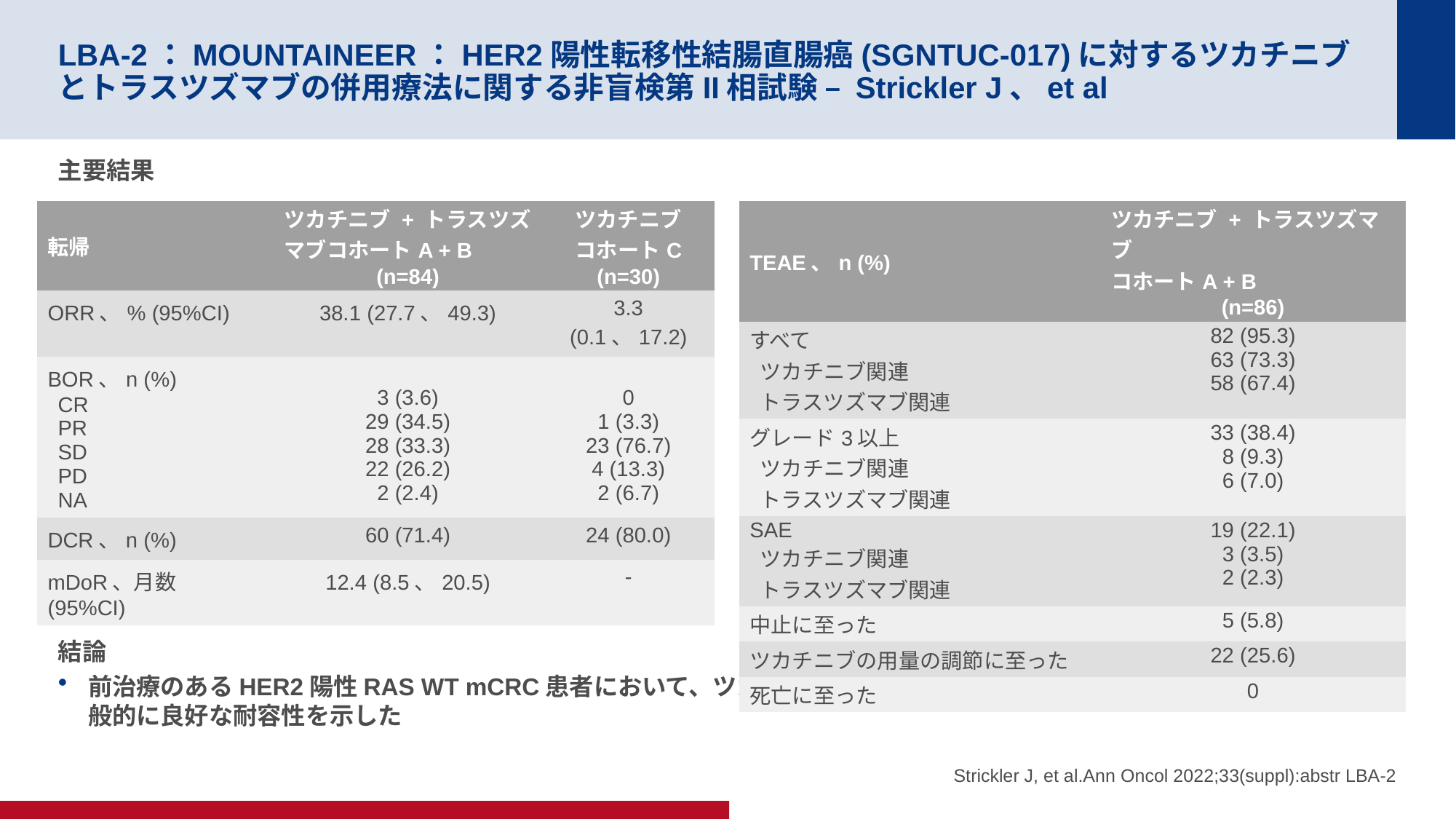

# LBA-2：MOUNTAINEER：HER2陽性転移性結腸直腸癌(SGNTUC-017)に対するツカチニブとトラスツズマブの併用療法に関する非盲検第II相試験 – Strickler J、et al
主要結果
結論
前治療のあるHER2陽性RAS WT mCRC患者において、ツカチニブ＋トラスツズマブは、有望な抗腫瘍活性を示し、全般的に良好な耐容性を示した
| 転帰 | ツカチニブ + トラスツズマブコホートA + B (n=84) | ツカチニブ コホートC (n=30) |
| --- | --- | --- |
| ORR、% (95%CI) | 38.1 (27.7、49.3) | 3.3 (0.1、17.2) |
| BOR、n (%) CR PR SD PD NA | 3 (3.6) 29 (34.5) 28 (33.3) 22 (26.2) 2 (2.4) | 0 1 (3.3) 23 (76.7) 4 (13.3) 2 (6.7) |
| DCR、n (%) | 60 (71.4) | 24 (80.0) |
| mDoR、月数 (95%CI) | 12.4 (8.5、20.5) | - |
| TEAE、n (%) | ツカチニブ + トラスツズマブ コホートA + B (n=86) |
| --- | --- |
| すべて ツカチニブ関連 トラスツズマブ関連 | 82 (95.3) 63 (73.3) 58 (67.4) |
| グレード3以上 ツカチニブ関連 トラスツズマブ関連 | 33 (38.4) 8 (9.3) 6 (7.0) |
| SAE ツカチニブ関連 トラスツズマブ関連 | 19 (22.1) 3 (3.5) 2 (2.3) |
| 中止に至った | 5 (5.8) |
| ツカチニブの用量の調節に至った | 22 (25.6) |
| 死亡に至った | 0 |
Strickler J, et al.Ann Oncol 2022;33(suppl):abstr LBA-2